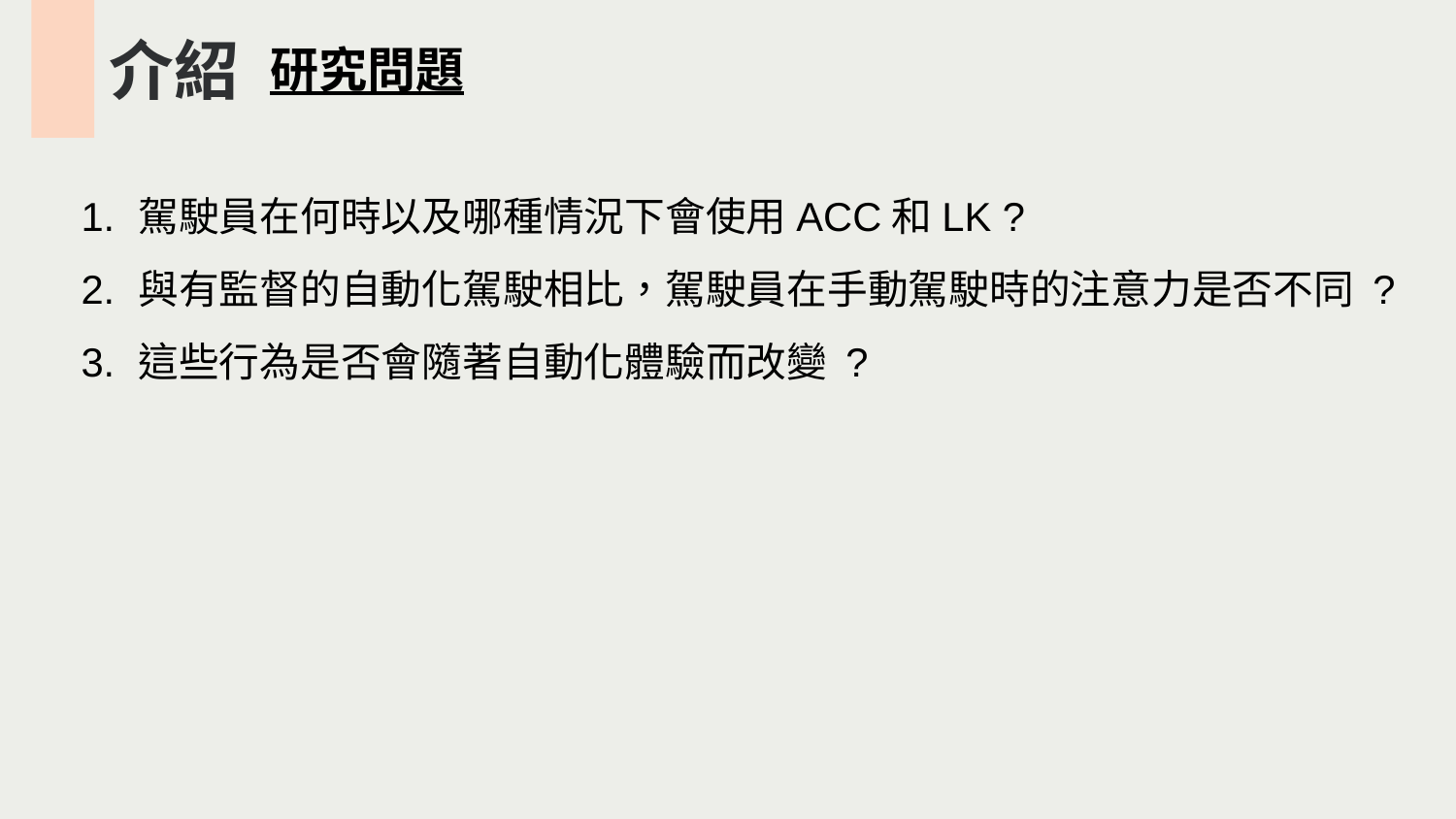

介紹
研究問題
駕駛員在何時以及哪種情況下會使用ACC和LK ?
與有監督的自動化駕駛相比，駕駛員在手動駕駛時的注意力是否不同 ?
這些行為是否會隨著自動化體驗而改變 ?